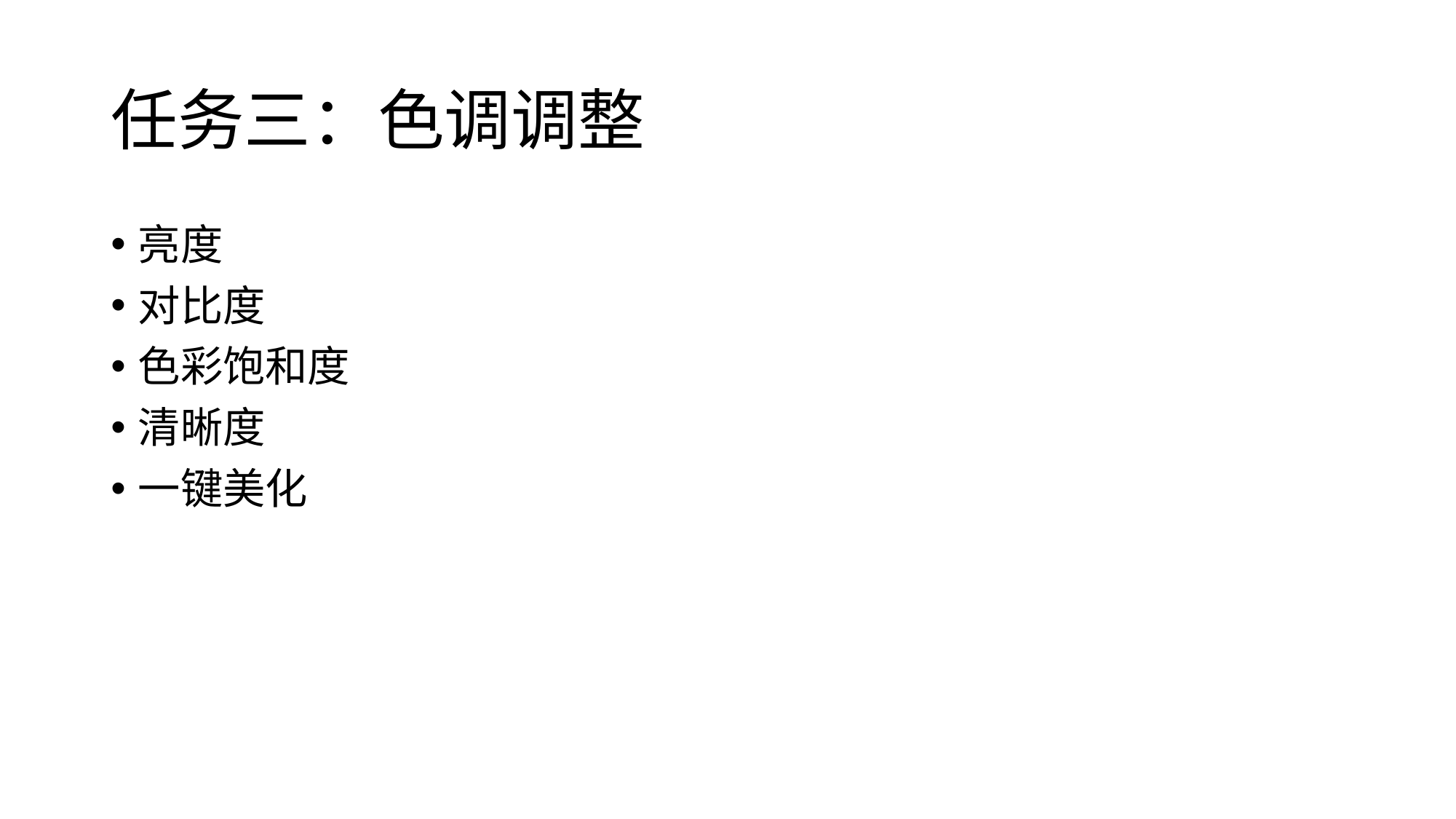

# 任务三：色调调整
亮度
对比度
色彩饱和度
清晰度
一键美化